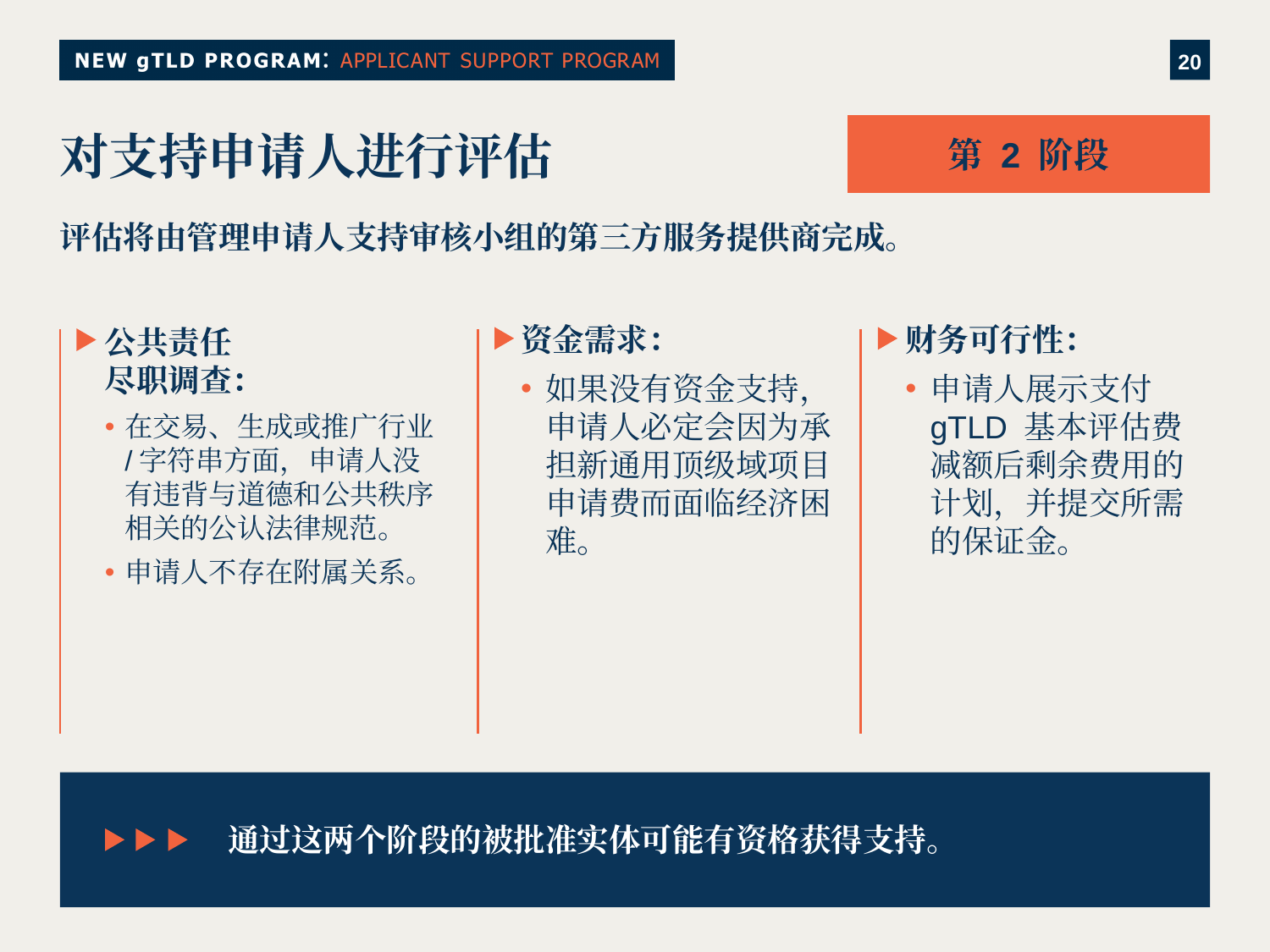

第 2 阶段
# 对支持申请人进行评估
评估将由管理申请人支持审核小组的第三方服务提供商完成。
资金需求：
如果没有资金支持，申请人必定会因为承担新通用顶级域项目申请费而面临经济困难。
财务可行性：
申请人展示支付 gTLD 基本评估费减额后剩余费用的计划，并提交所需的保证金。
公共责任
尽职调查：
在交易、生成或推广行业/字符串方面，申请人没有违背与道德和公共秩序相关的公认法律规范。
申请人不存在附属关系。

通过这两个阶段的被批准实体可能有资格获得支持。